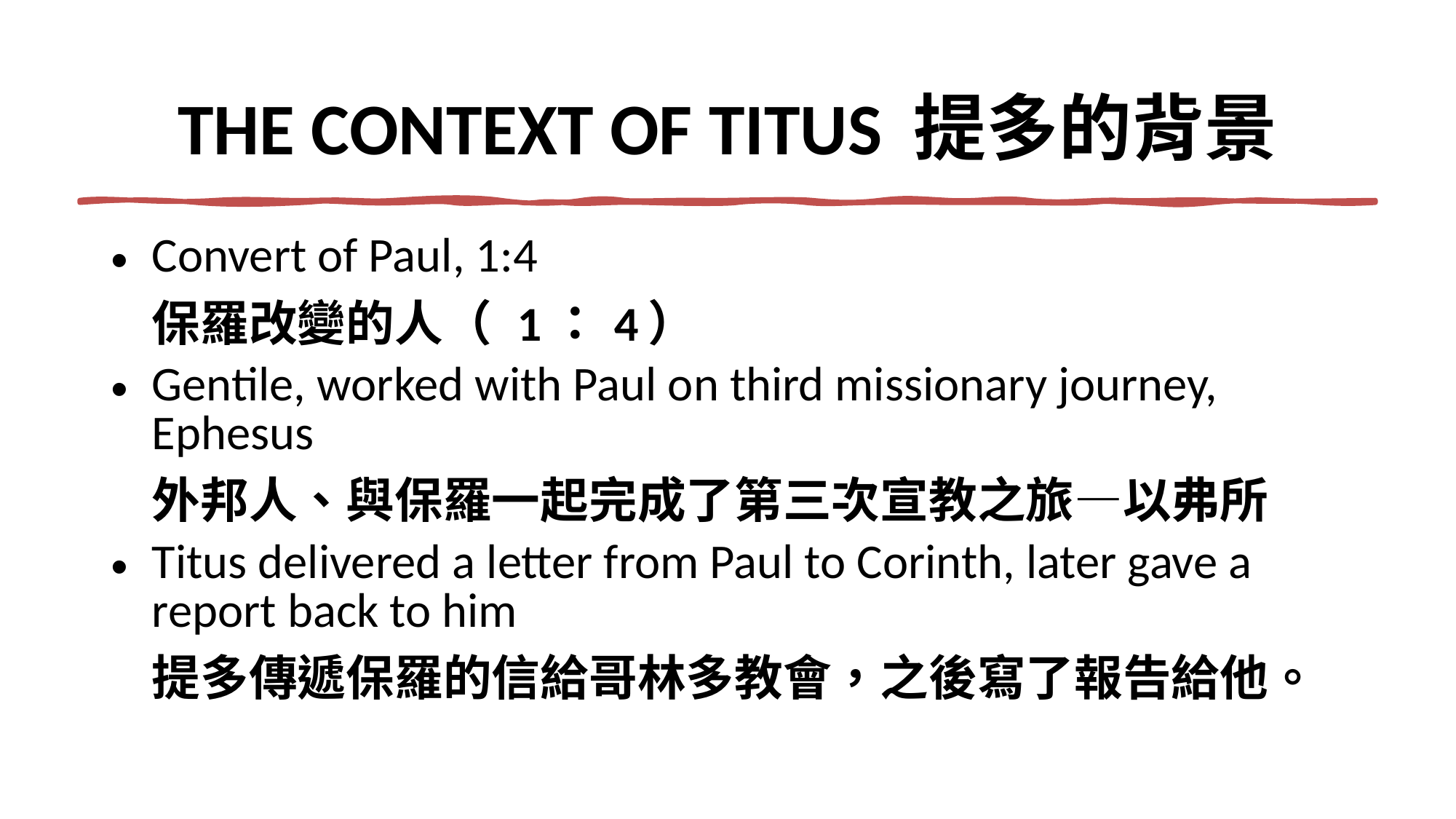

# THE CONTEXT OF TITUS 提多的背景

Convert of Paul, 1:4
保羅改變的人（ 1：4）
Gentile, worked with Paul on third missionary journey, Ephesus
外邦人、與保羅一起完成了第三次宣教之旅—以弗所
Titus delivered a letter from Paul to Corinth, later gave a report back to him
提多傳遞保羅的信給哥林多教會，之後寫了報告給他。